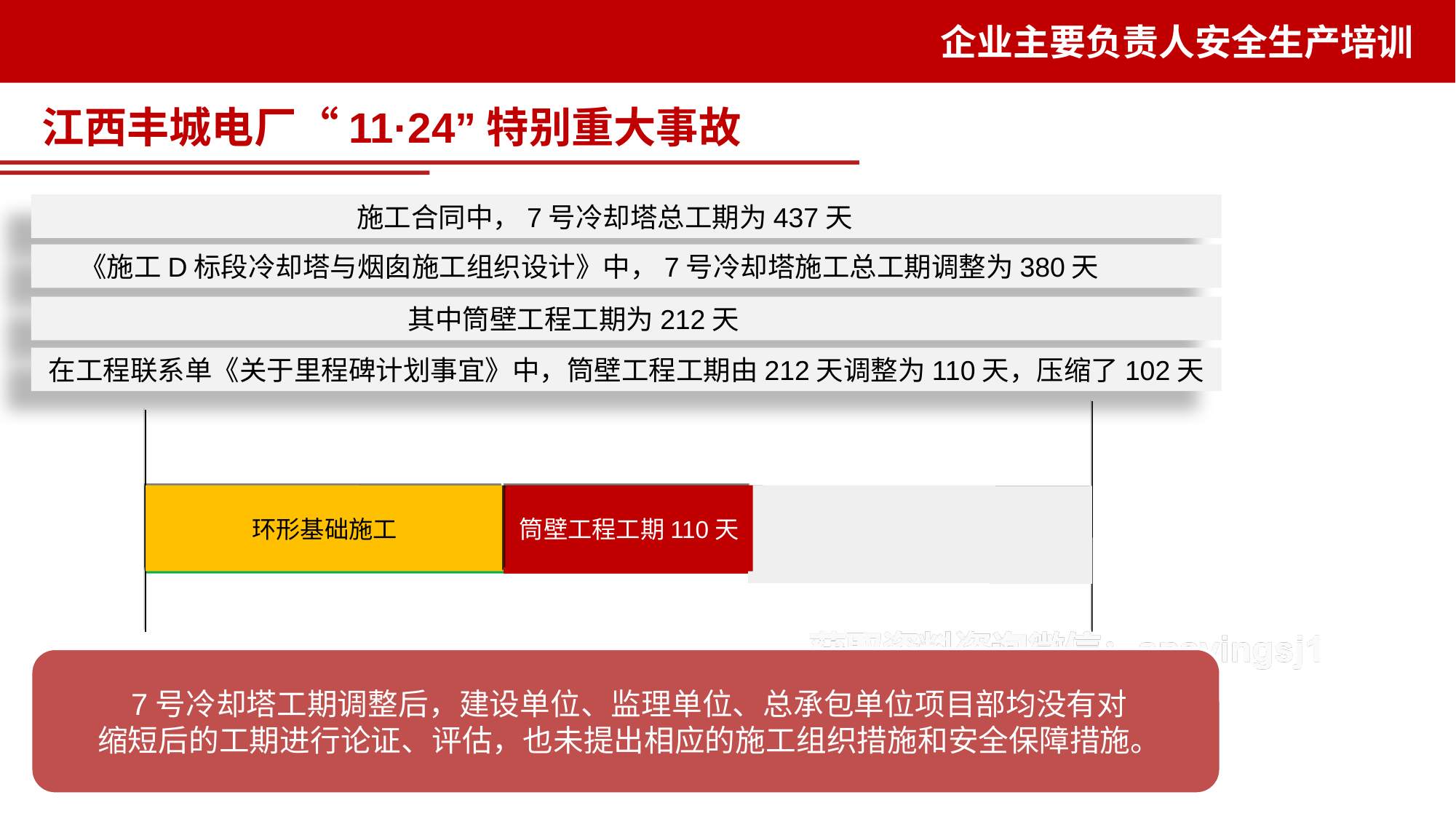

江西丰城电厂“11·24”特别重大事故
施工合同中，7号冷却塔总工期为437天
《施工D标段冷却塔与烟囱施工组织设计》中，7号冷却塔施工总工期调整为380天
其中筒壁工程工期为212天
在工程联系单《关于里程碑计划事宜》中，筒壁工程工期由212天调整为110天，压缩了102天
环形基础施工
   总工期调整为380天
筒壁工程工期110天

                                7号冷却塔总工期为437天

筒壁工程工期212天

7号冷却塔工期调整后，建设单位、监理单位、总承包单位项目部均没有对
缩短后的工期进行论证、评估，也未提出相应的施工组织措施和安全保障措施。